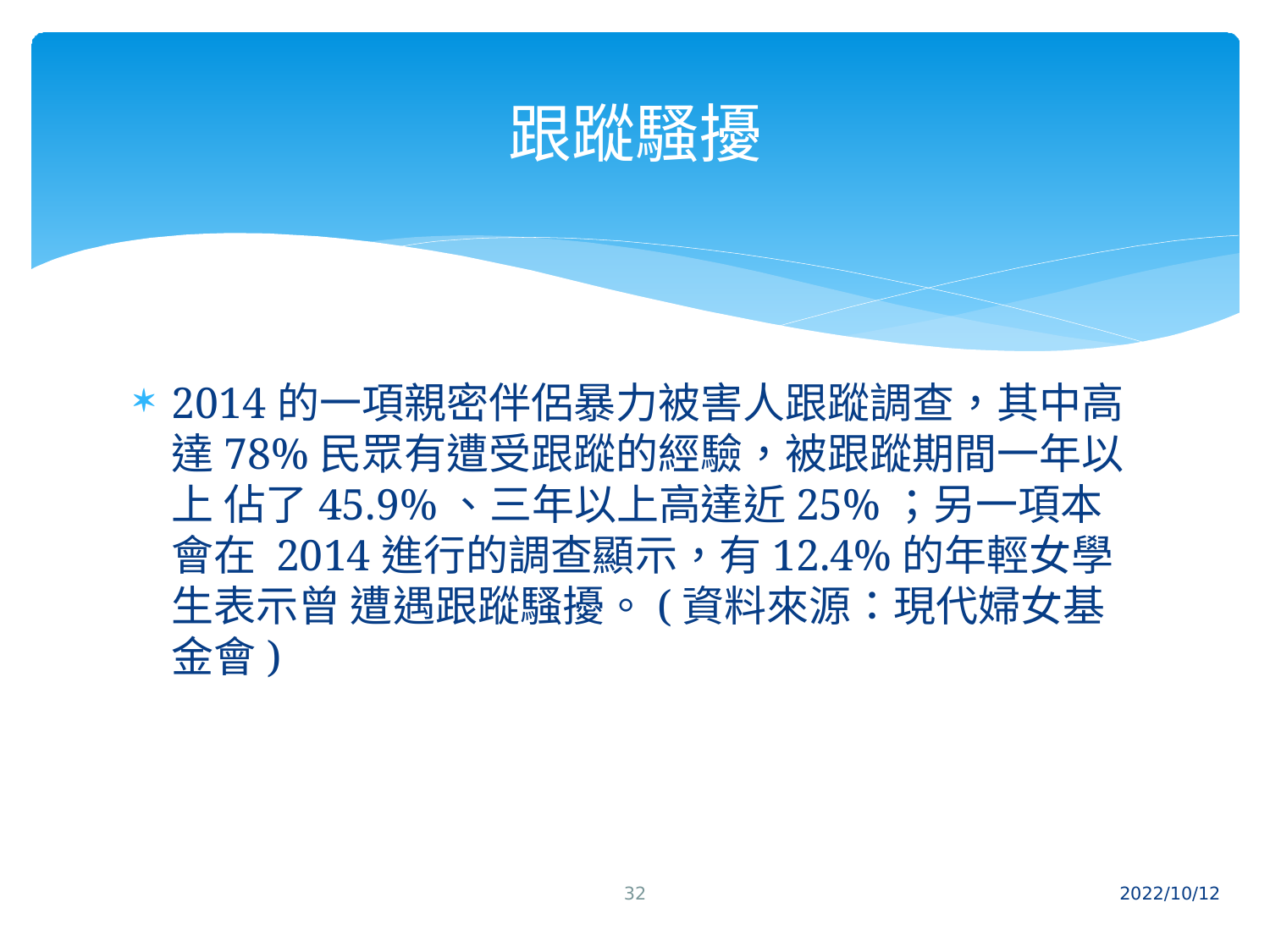

# 跟蹤騷擾
2014的一項親密伴侶暴力被害人跟蹤調查，其中高 達78%民眾有遭受跟蹤的經驗，被跟蹤期間一年以上 佔了45.9%、三年以上高達近25%；另一項本會在 2014進行的調查顯示，有12.4%的年輕女學生表示曾 遭遇跟蹤騷擾。(資料來源：現代婦女基金會)
32
2022/10/12